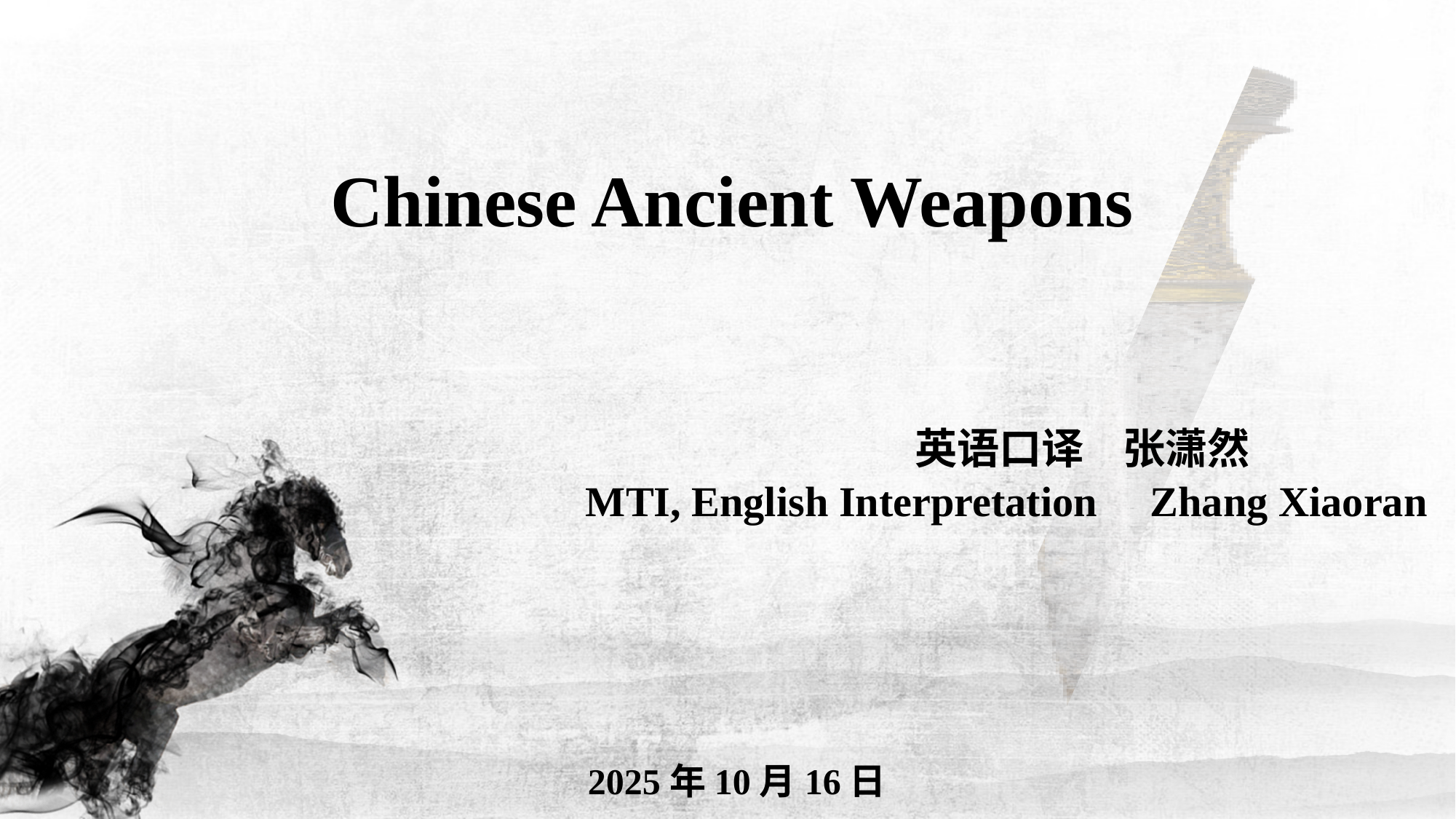

Chinese Ancient Weapons

                                                              英语口译    张潇然
                                                    MTI, English Interpretation     Zhang Xiaoran

 2025年10月16日